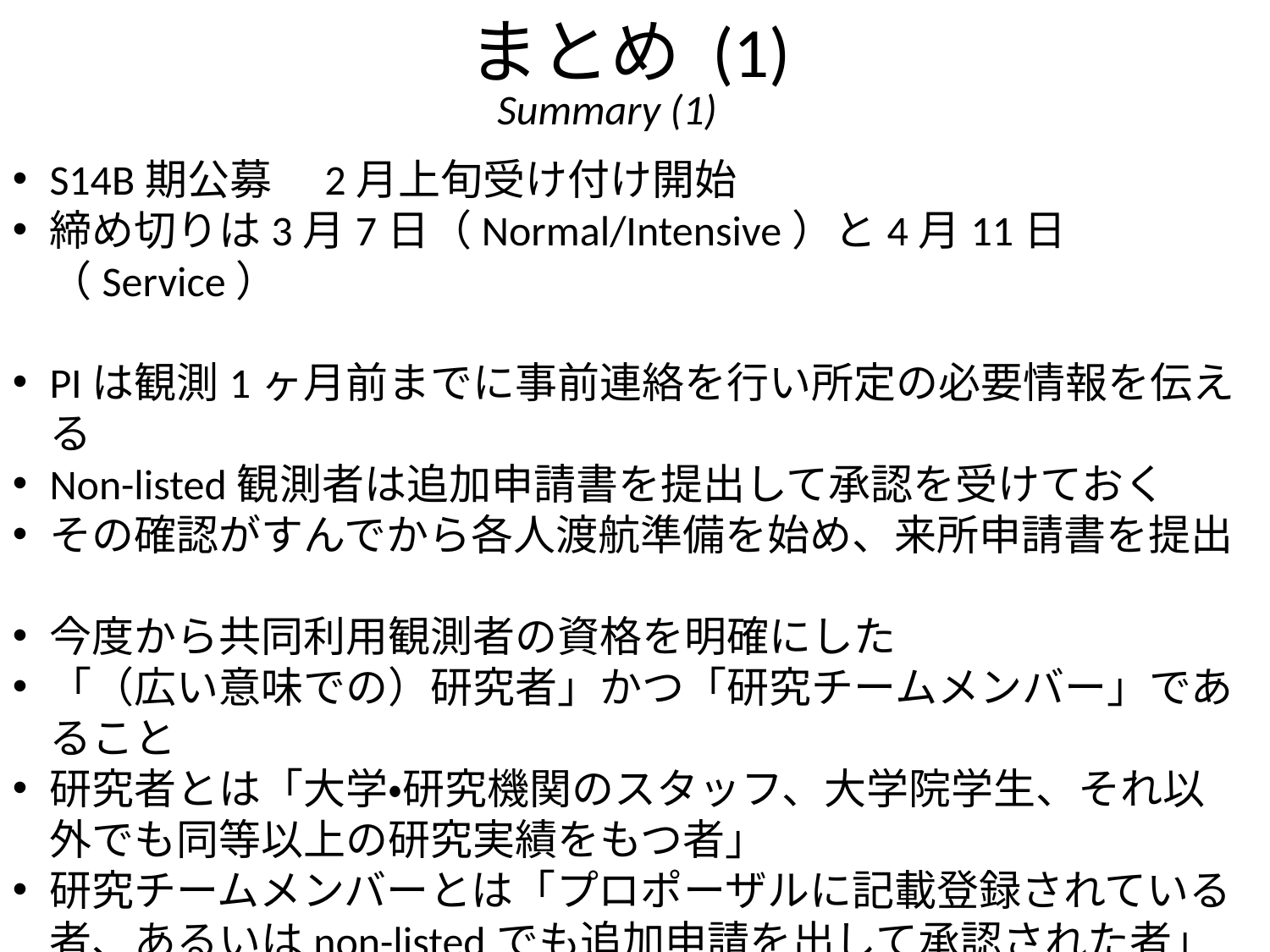

# まとめ (1)
Summary (1)
S14B期公募　2月上旬受け付け開始
締め切りは3月7日（Normal/Intensive）と4月11日（Service）

PIは観測1ヶ月前までに事前連絡を行い所定の必要情報を伝える
Non-listed観測者は追加申請書を提出して承認を受けておく
その確認がすんでから各人渡航準備を始め、来所申請書を提出

今度から共同利用観測者の資格を明確にした
「（広い意味での）研究者」かつ「研究チームメンバー」であること
研究者とは「大学・研究機関のスタッフ、大学院学生、それ以外でも同等以上の研究実績をもつ者」
研究チームメンバーとは「プロポーザルに記載登録されている者、あるいはnon-listedでも追加申請を出して承認された者」